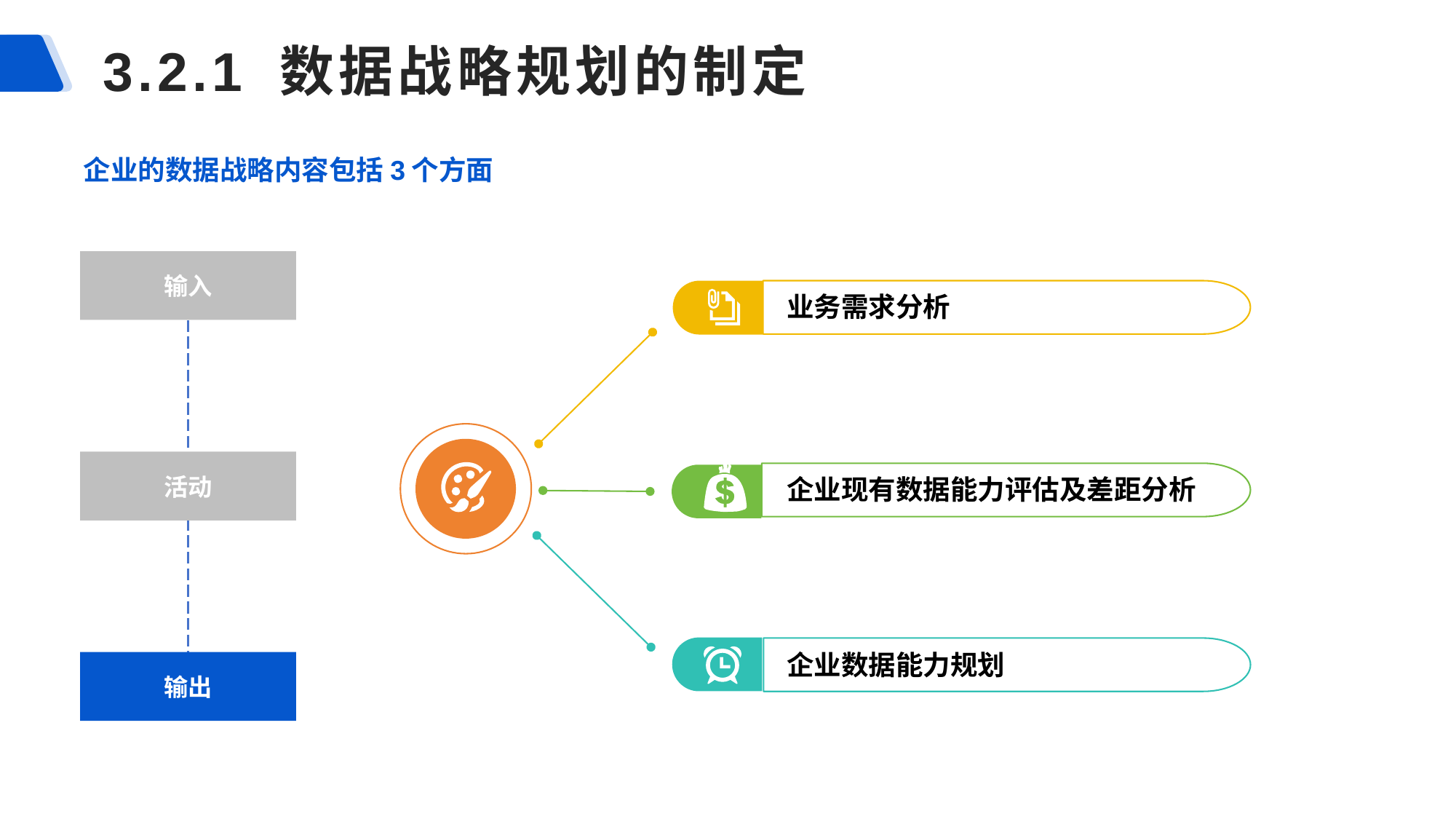

3.2.1 数据战略规划的制定
企业的数据战略内容包括3个方面
输入

业务需求分析

企业现有数据能力评估及差距分析

企业数据能力规划

活动
输出